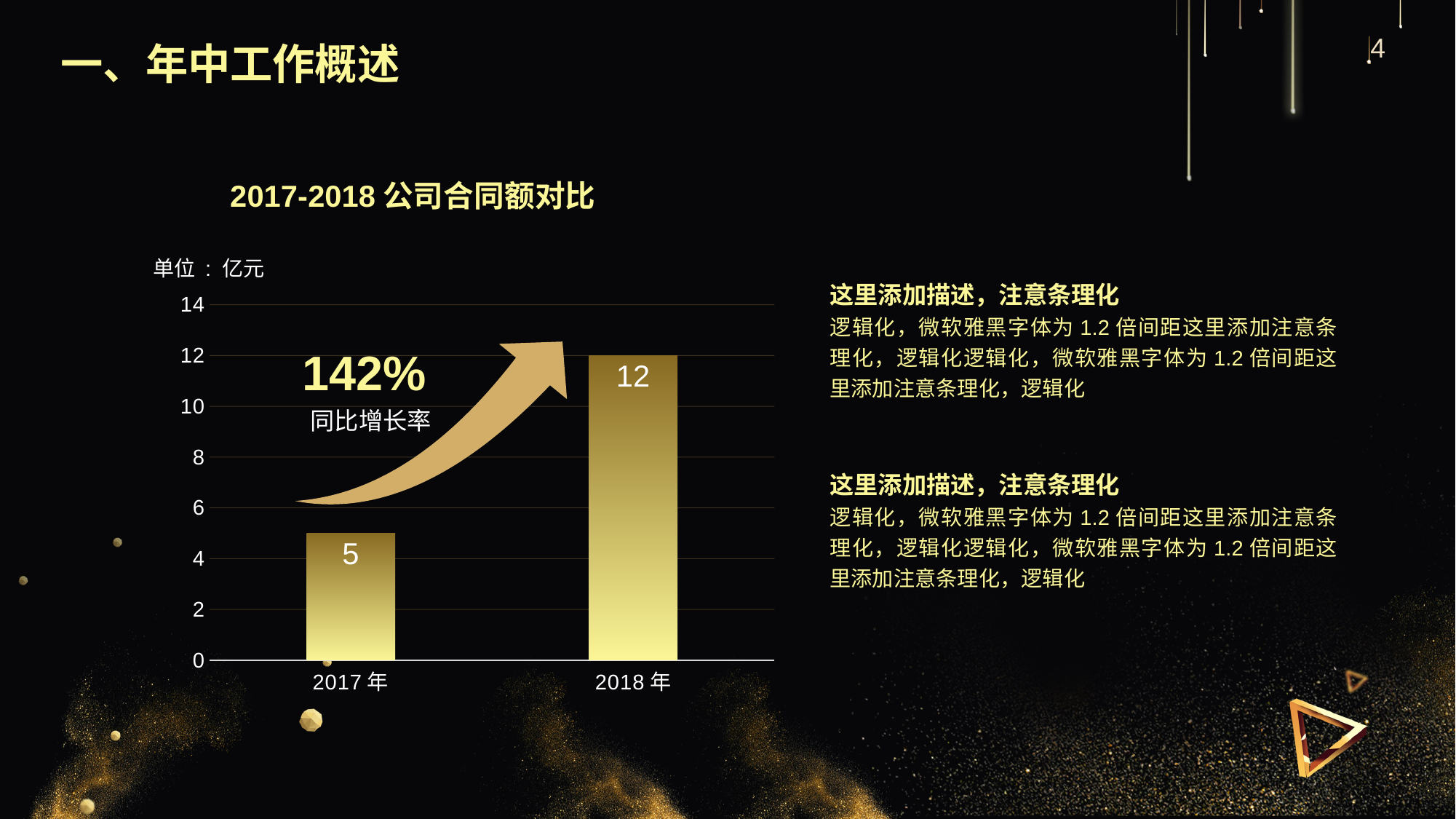

一、年中工作概述
2017-2018公司合同额对比
单位 : 亿元
这里添加描述，注意条理化
逻辑化，微软雅黑字体为1.2倍间距这里添加注意条理化，逻辑化逻辑化，微软雅黑字体为1.2倍间距这里添加注意条理化，逻辑化

### Chart

| Category | 系列 1 |
|---|---|
| 2017年 | 5.0 |
| 2018年 | 12.0 |
142%
同比增长率

这里添加描述，注意条理化
逻辑化，微软雅黑字体为1.2倍间距这里添加注意条理化，逻辑化逻辑化，微软雅黑字体为1.2倍间距这里添加注意条理化，逻辑化